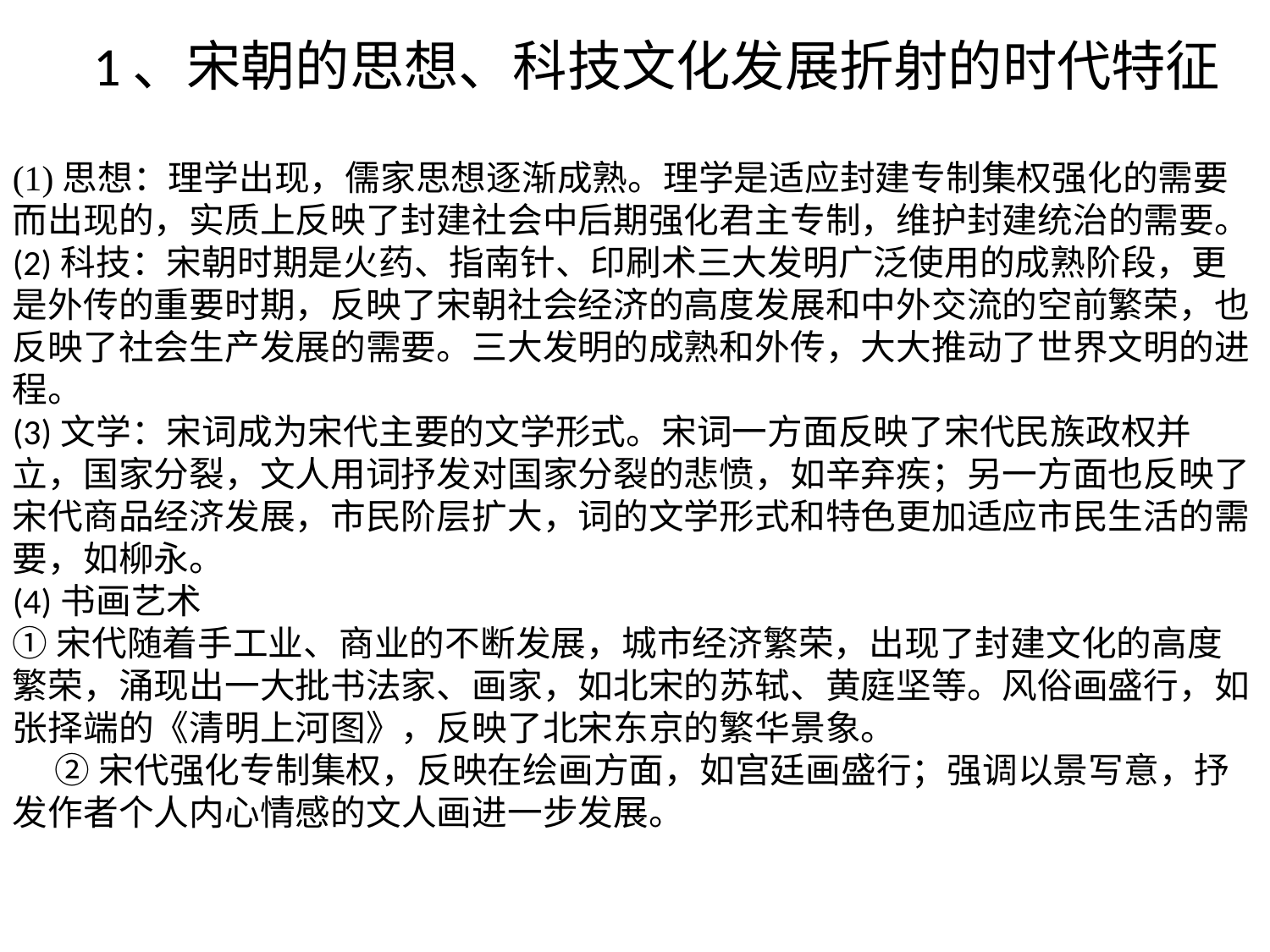

# 1、宋朝的思想、科技文化发展折射的时代特征
(1)思想：理学出现，儒家思想逐渐成熟。理学是适应封建专制集权强化的需要而出现的，实质上反映了封建社会中后期强化君主专制，维护封建统治的需要。(2)科技：宋朝时期是火药、指南针、印刷术三大发明广泛使用的成熟阶段，更是外传的重要时期，反映了宋朝社会经济的高度发展和中外交流的空前繁荣，也反映了社会生产发展的需要。三大发明的成熟和外传，大大推动了世界文明的进程。(3)文学：宋词成为宋代主要的文学形式。宋词一方面反映了宋代民族政权并立，国家分裂，文人用词抒发对国家分裂的悲愤，如辛弃疾；另一方面也反映了宋代商品经济发展，市民阶层扩大，词的文学形式和特色更加适应市民生活的需要，如柳永。(4)书画艺术①宋代随着手工业、商业的不断发展，城市经济繁荣，出现了封建文化的高度繁荣，涌现出一大批书法家、画家，如北宋的苏轼、黄庭坚等。风俗画盛行，如张择端的《清明上河图》，反映了北宋东京的繁华景象。②宋代强化专制集权，反映在绘画方面，如宫廷画盛行；强调以景写意，抒发作者个人内心情感的文人画进一步发展。